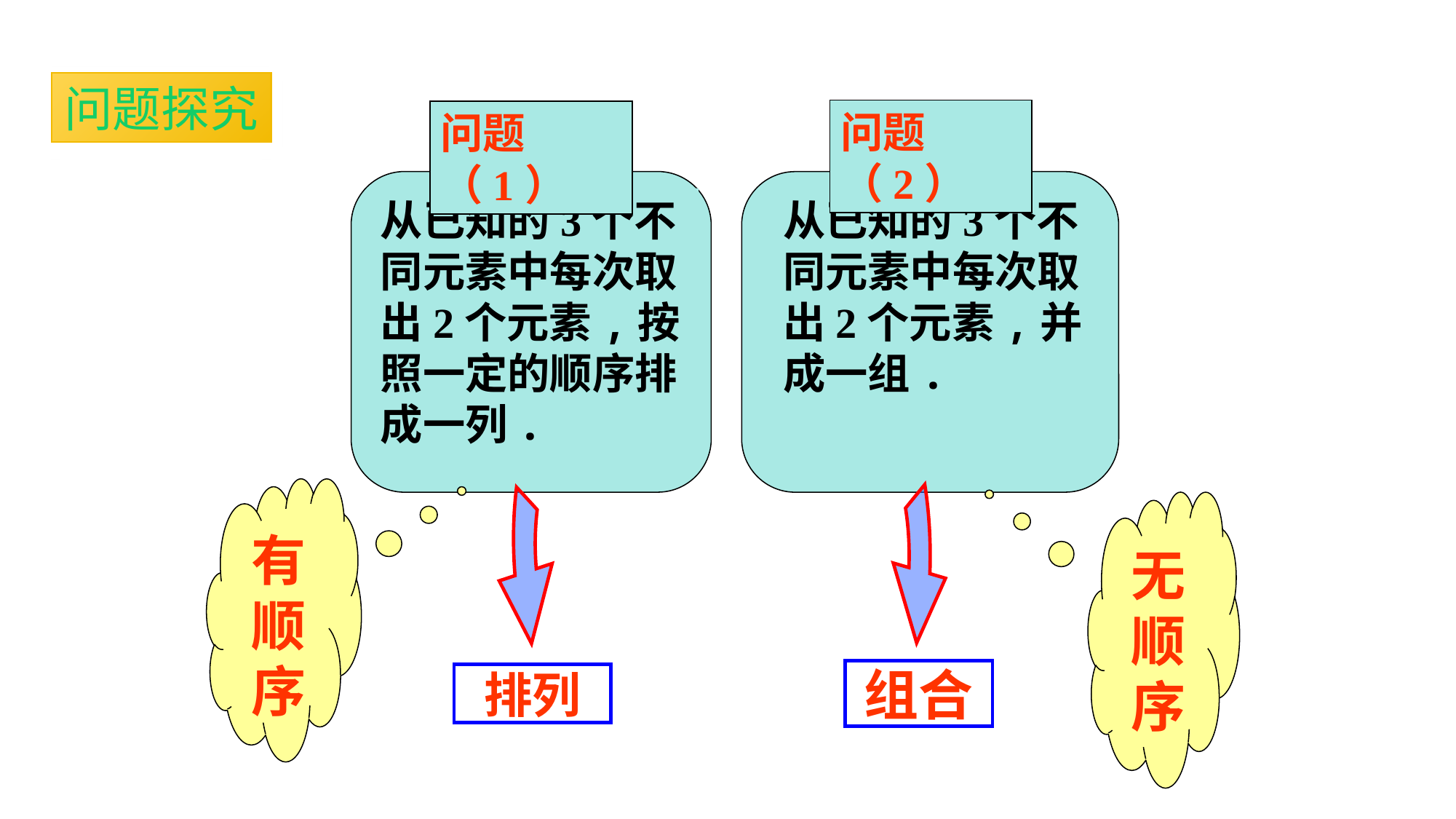

问题探究
问题（2）

从已知的3个不同元素中每次取出2个元素,并成一组.
问题（1）

从已知的3个不同元素中每次取出2个元素,按照一定的顺序排成一列.

组合

排列
有
顺
序
无
顺
序